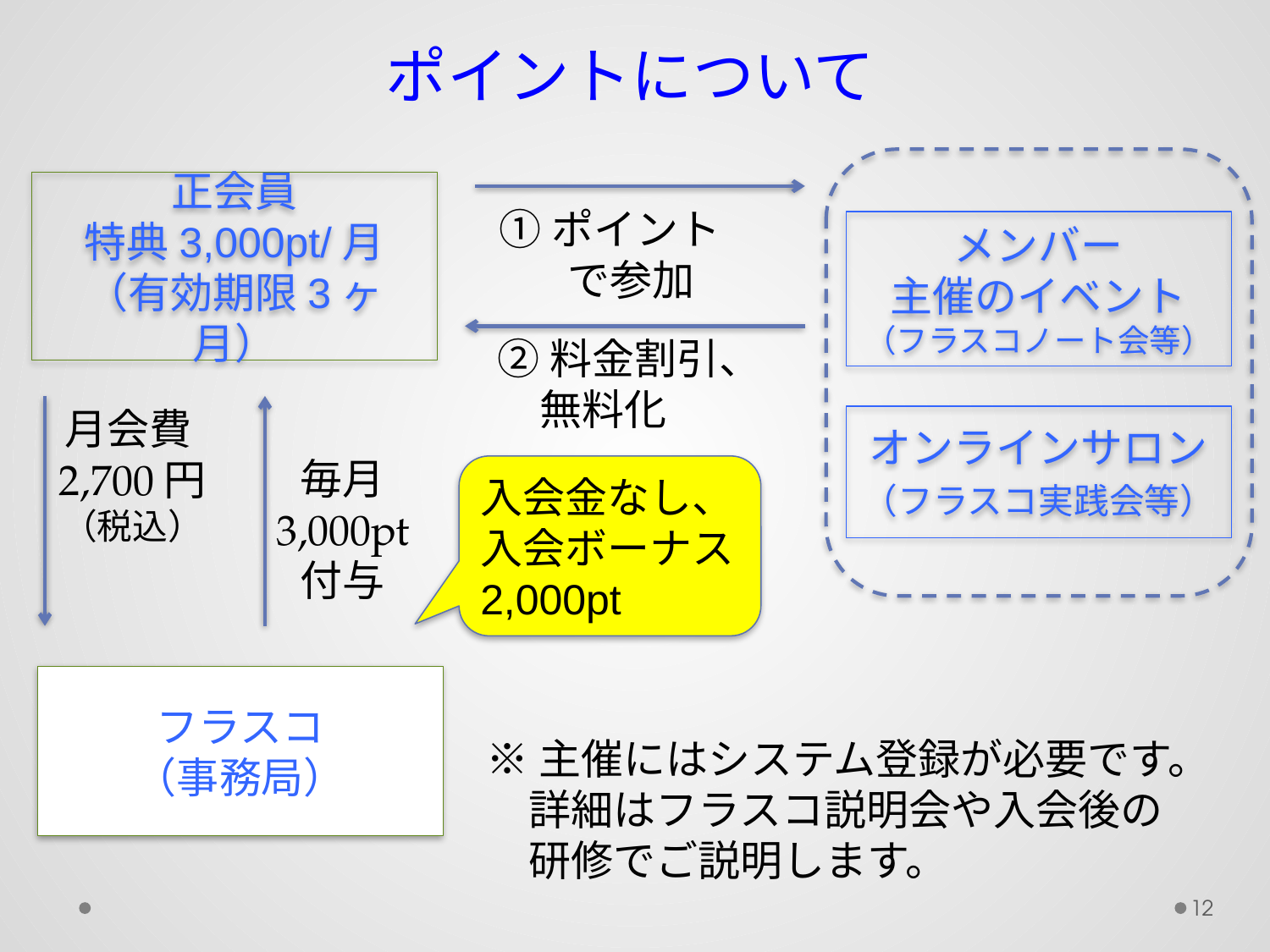

# ポイントについて

正会員
特典3,000pt/月
（有効期限3ヶ月）
①ポイント
　で参加
メンバー
主催のイベント
（フラスコノート会等）
②料金割引、
　無料化

月会費  2,700円
（税込）

オンラインサロン
（フラスコ実践会等）
毎月
3,000pt
付与
入会金なし、
入会ボーナス
2,000pt
フラスコ
（事務局）
※主催にはシステム登録が必要です。
　詳細はフラスコ説明会や入会後の
　研修でご説明します。
12